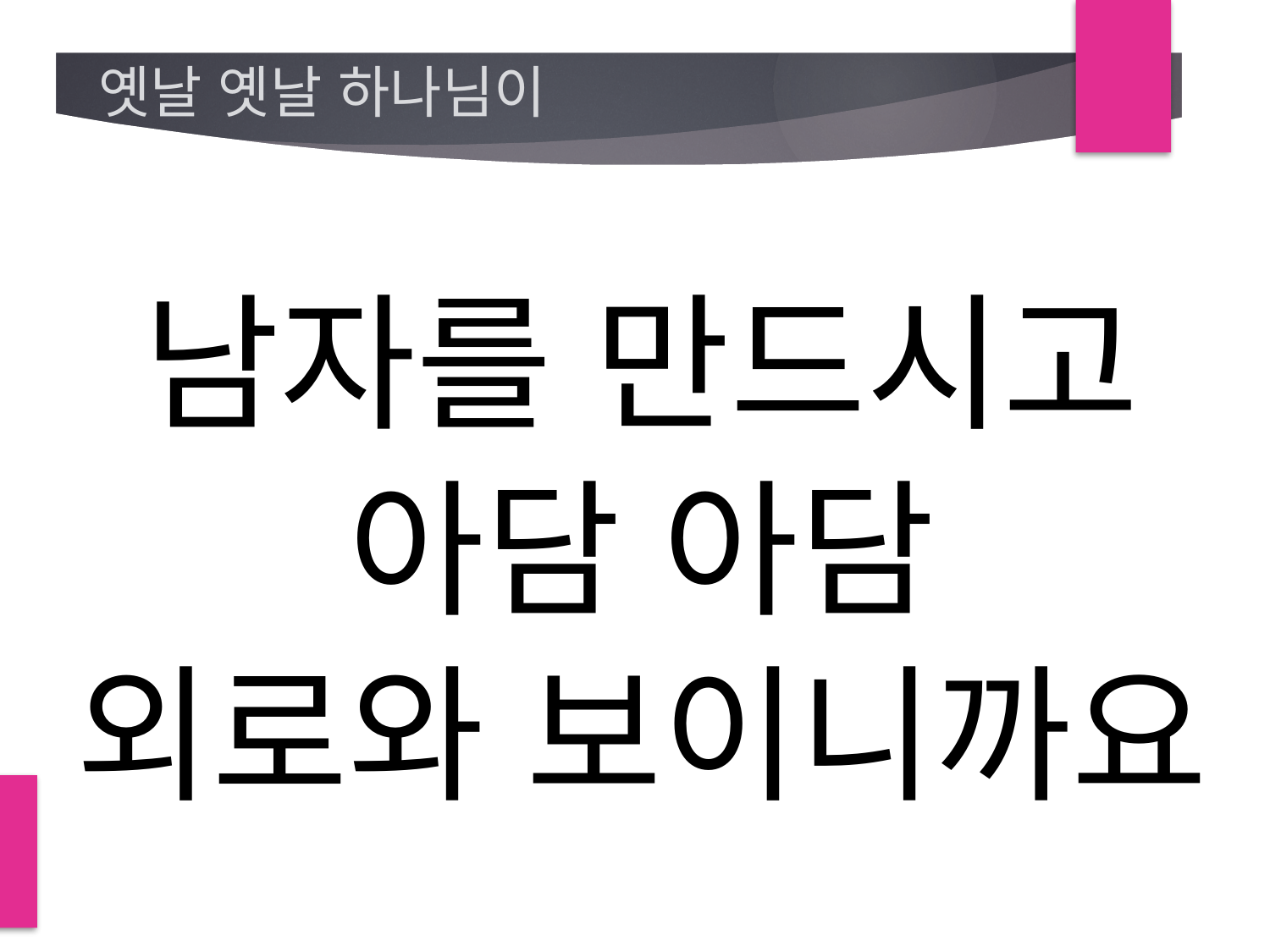

# 옛날 옛날 하나님이
남자를 만드시고
아담 아담
외로와 보이니까요